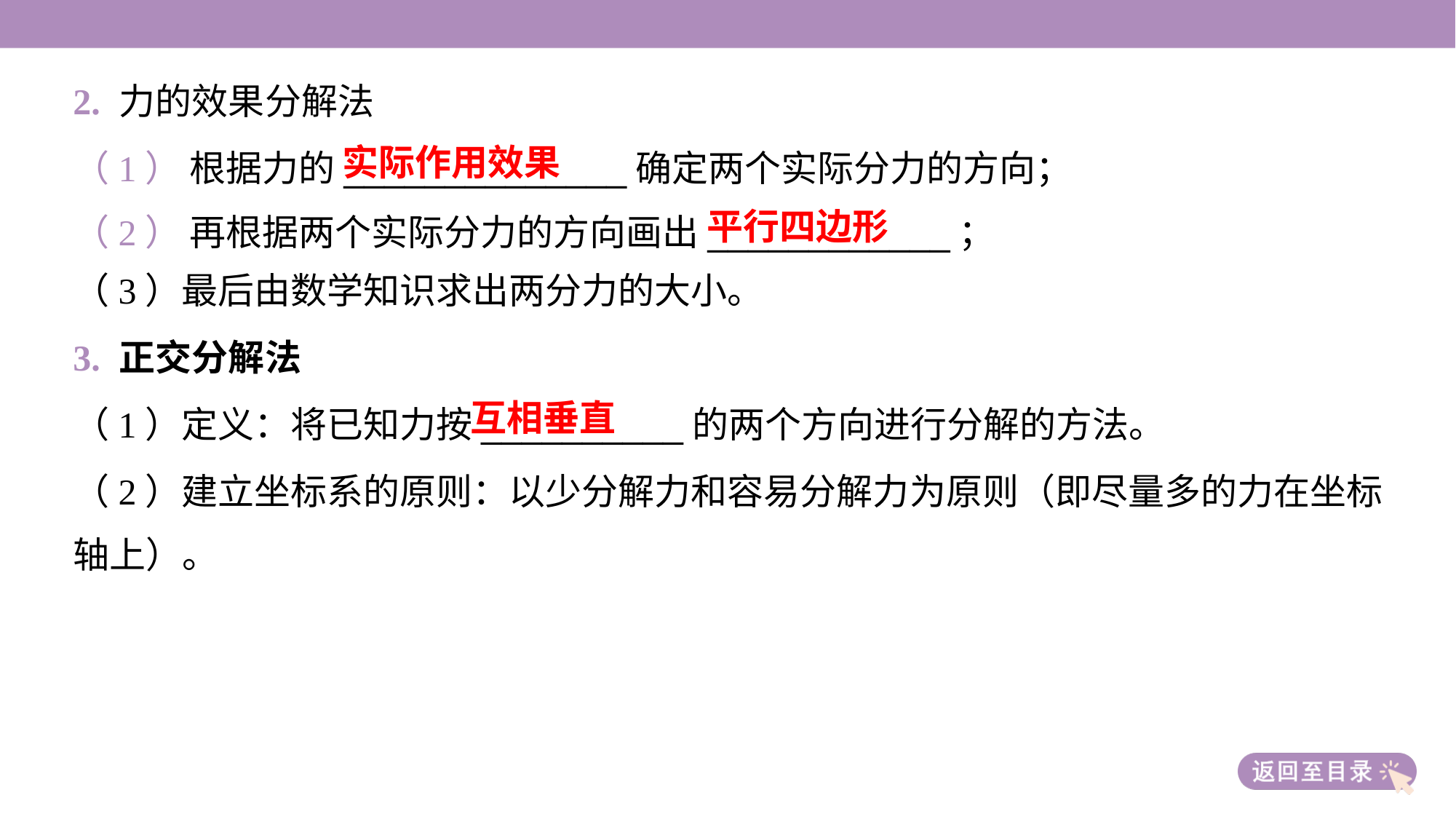

2. 力的效果分解法
实际作用效果
（1） 根据力的______________确定两个实际分力的方向；
（2） 再根据两个实际分力的方向画出____________；
平行四边形
（3）最后由数学知识求出两分力的大小。
3. 正交分解法
（1）定义：将已知力按__________的两个方向进行分解的方法。
（2）建立坐标系的原则：以少分解力和容易分解力为原则（即尽量多的力在坐标
轴上）。
互相垂直